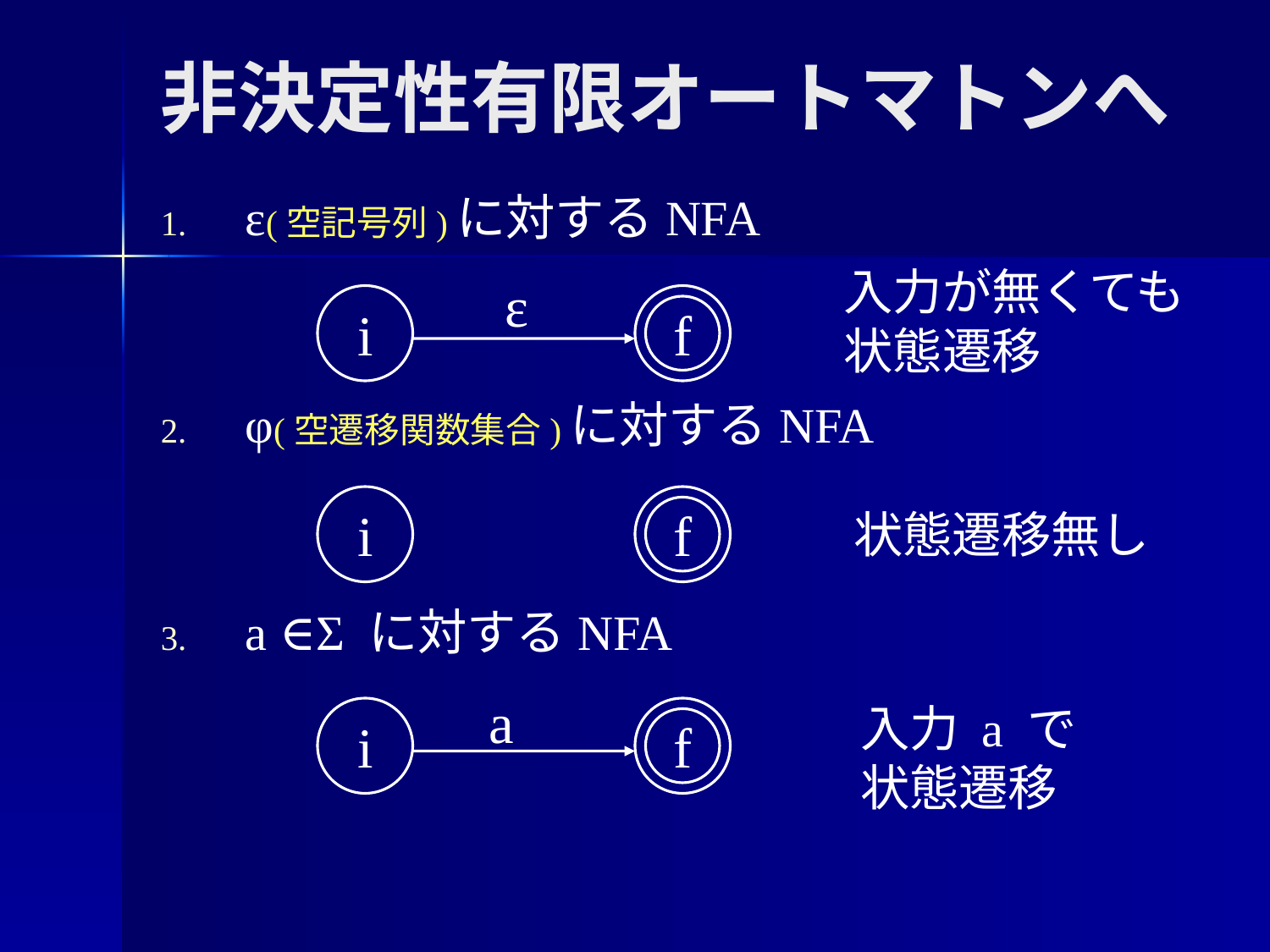

# 非決定性有限オートマトンへ
ε(空記号列)に対するNFA

φ(空遷移関数集合)に対するNFA

a ∈Σ に対するNFA
入力が無くても
状態遷移
ε

i
f

i
f

状態遷移無し
a

入力 a で
状態遷移
i
f